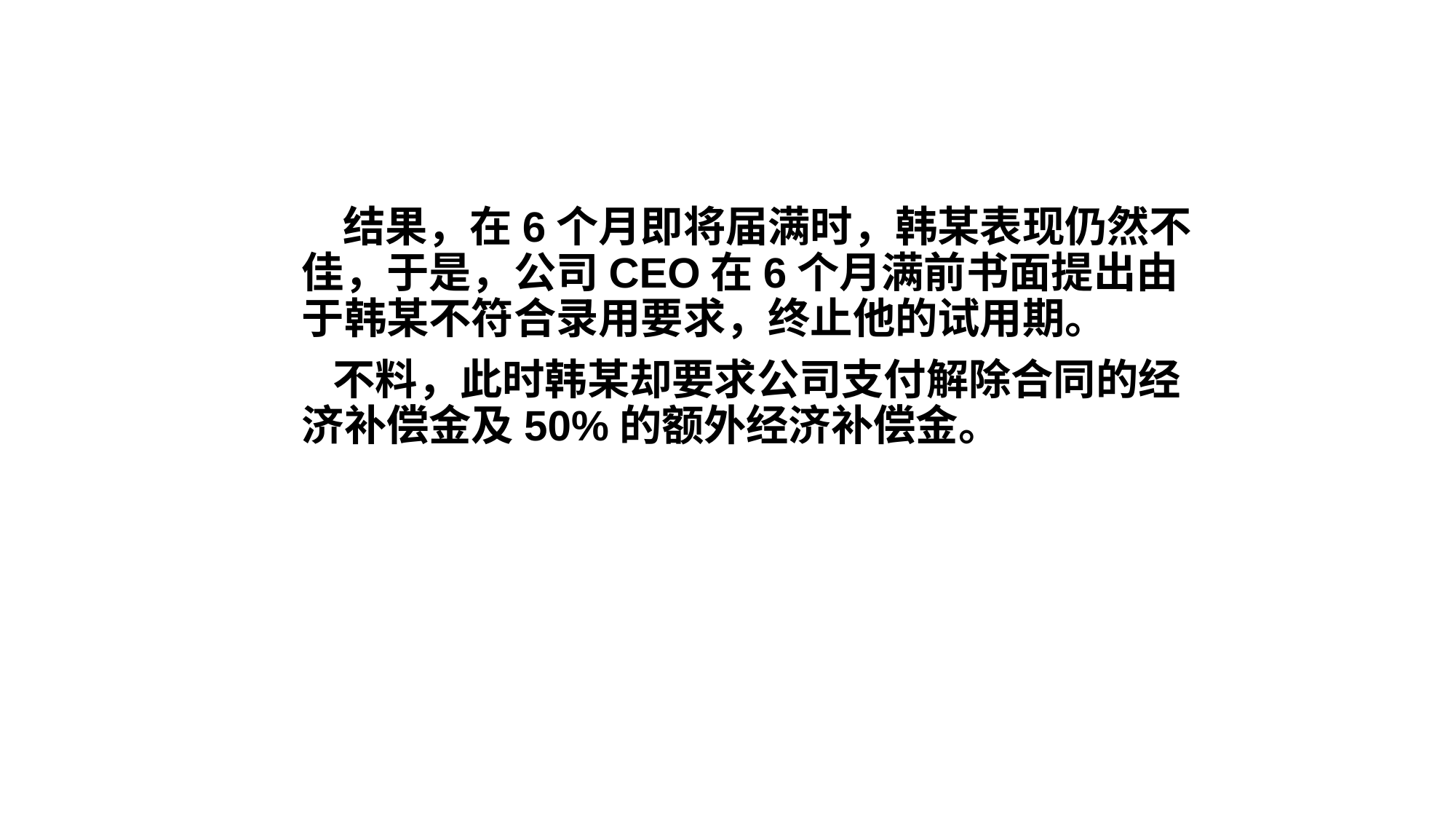

结果，在6个月即将届满时，韩某表现仍然不佳，于是，公司CEO在6个月满前书面提出由于韩某不符合录用要求，终止他的试用期。
     不料，此时韩某却要求公司支付解除合同的经济补偿金及50%的额外经济补偿金。